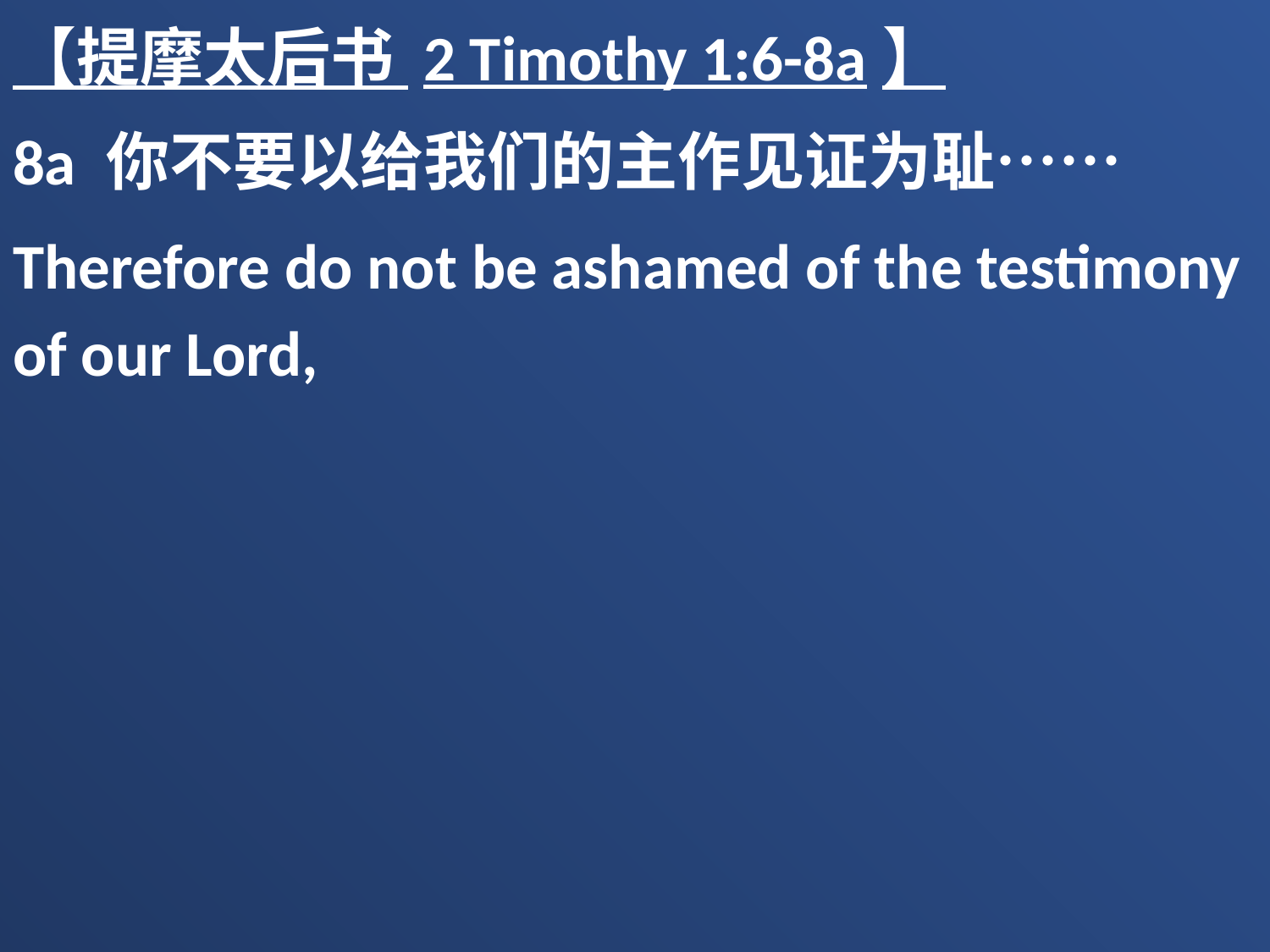

【提摩太后书 2 Timothy 1:6-8a】
8a 你不要以给我们的主作见证为耻……
Therefore do not be ashamed of the testimony of our Lord,